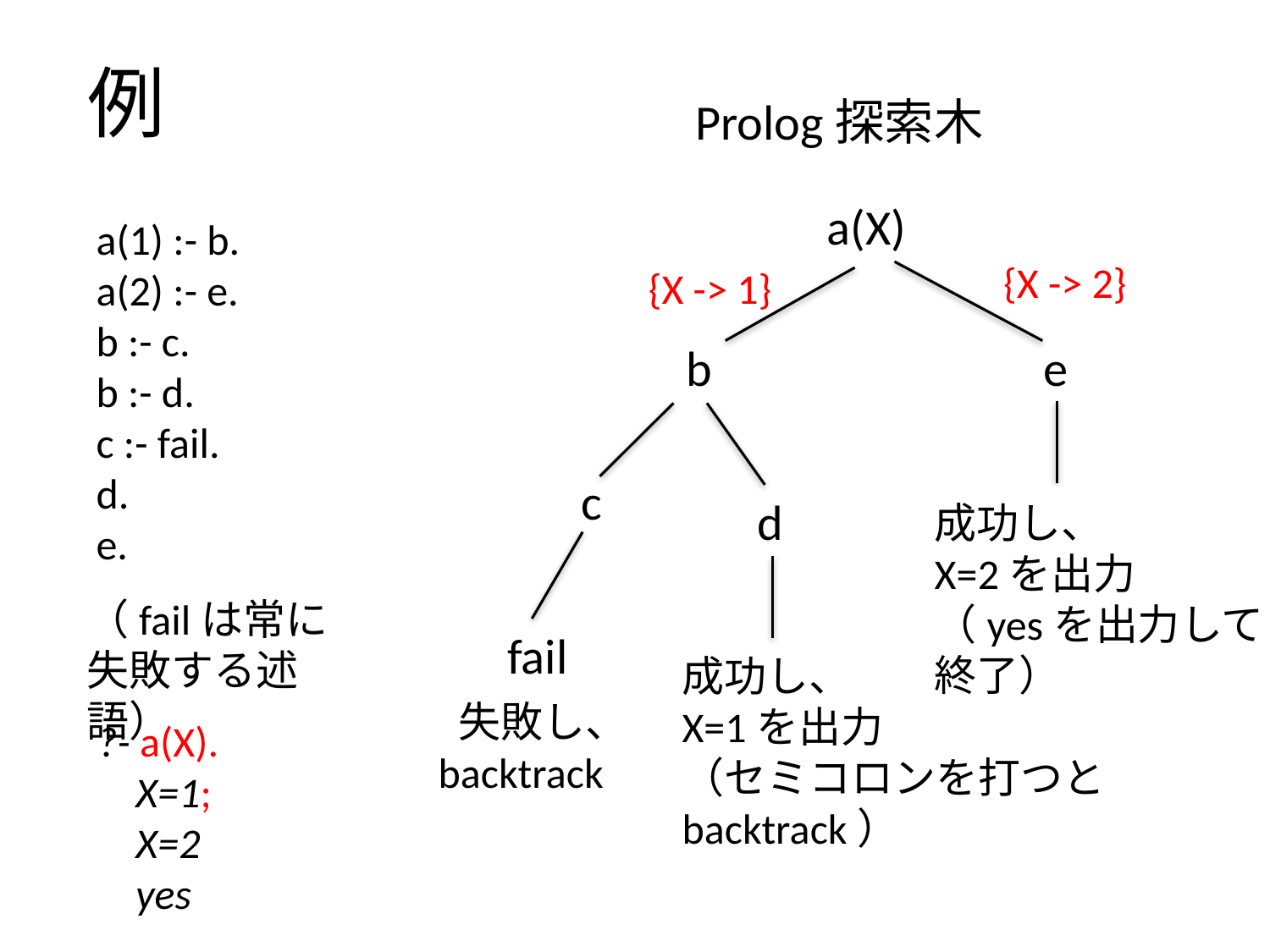

# 例
Prolog探索木
a(X)
a(1) :- b.
a(2) :- e.
b :- c.
b :- d.
c :- fail.
d.
e.
 {X -> 2}
 {X -> 1}
 b
 e
 c
 d
成功し、
X=2を出力
（yesを出力して
終了）
（failは常に失敗する述語）
 fail
成功し、
X=1を出力
（セミコロンを打つと
backtrack）
 失敗し、
backtrack
?- a(X).
    X=1;
    X=2
    yes